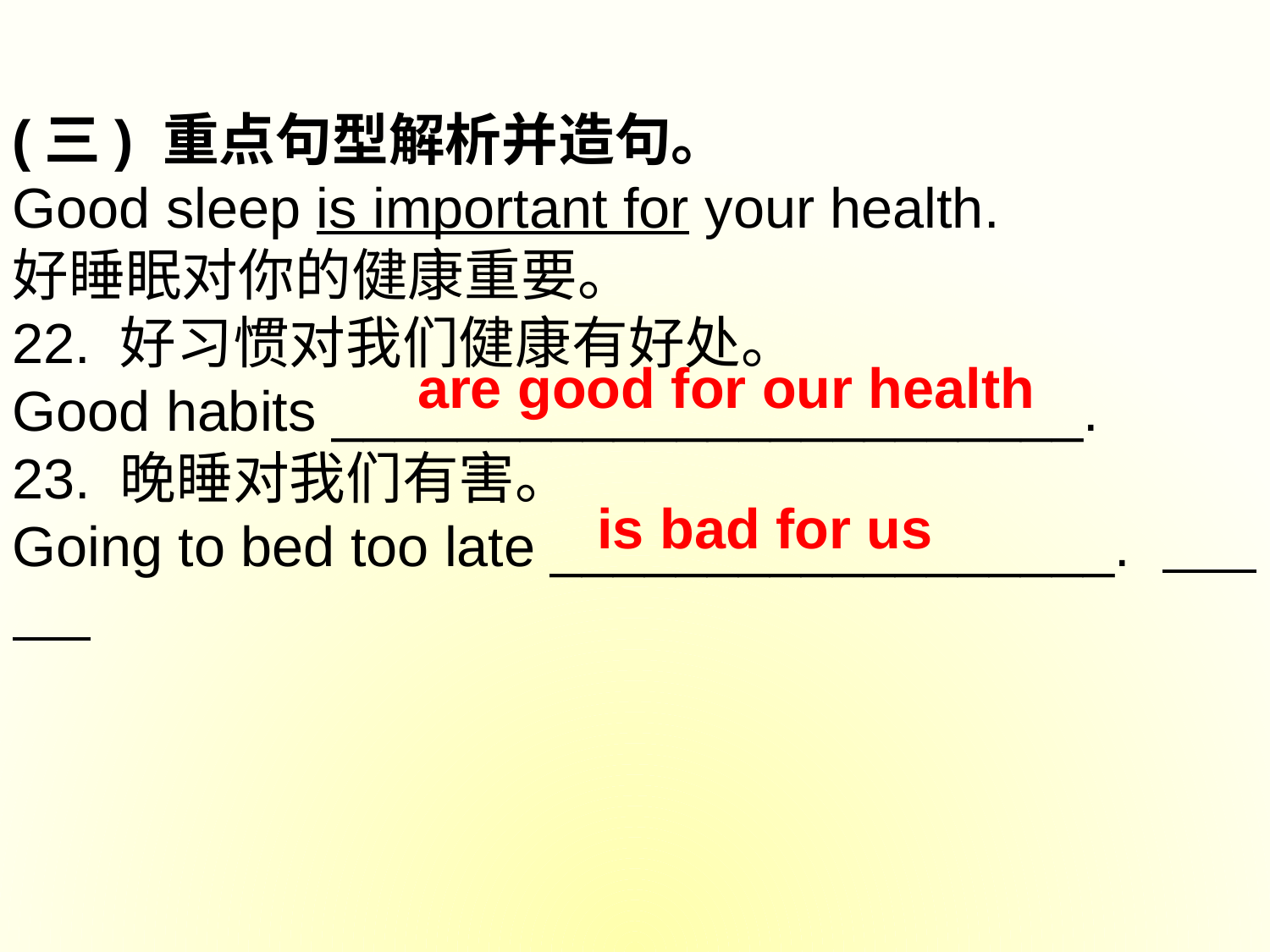

(三) 重点句型解析并造句。
Good sleep is important for your health.
好睡眠对你的健康重要。
22. 好习惯对我们健康有好处。
Good habits ________________________.
23. 晚睡对我们有害。
Going to bed too late __________________.
are good for our health
is bad for us